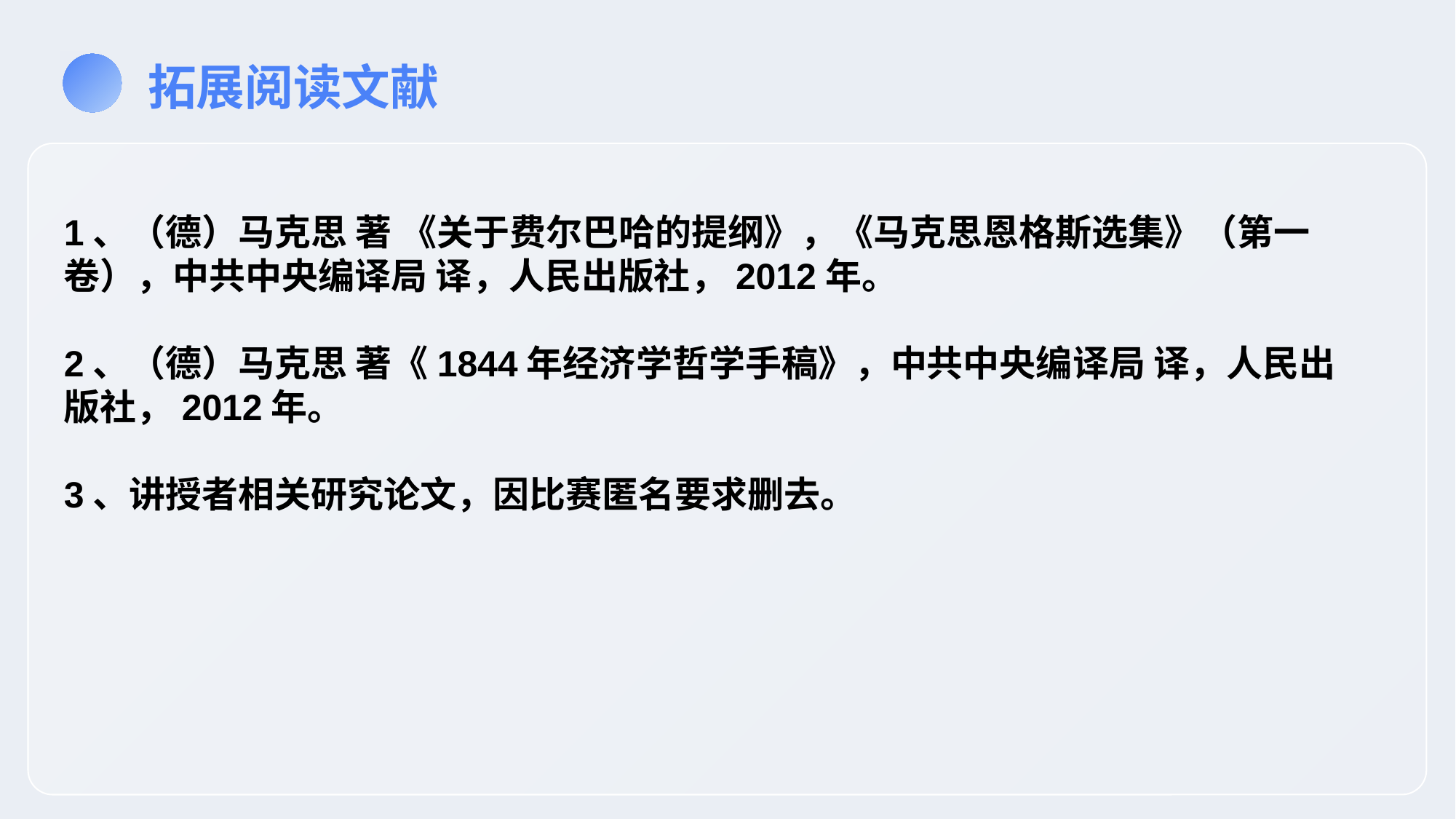

拓展阅读文献
1、（德）马克思 著 《关于费尔巴哈的提纲》，《马克思恩格斯选集》（第一卷），中共中央编译局 译，人民出版社，2012年。

2、（德）马克思 著《1844年经济学哲学手稿》，中共中央编译局 译，人民出版社，2012年。

3、讲授者相关研究论文，因比赛匿名要求删去。